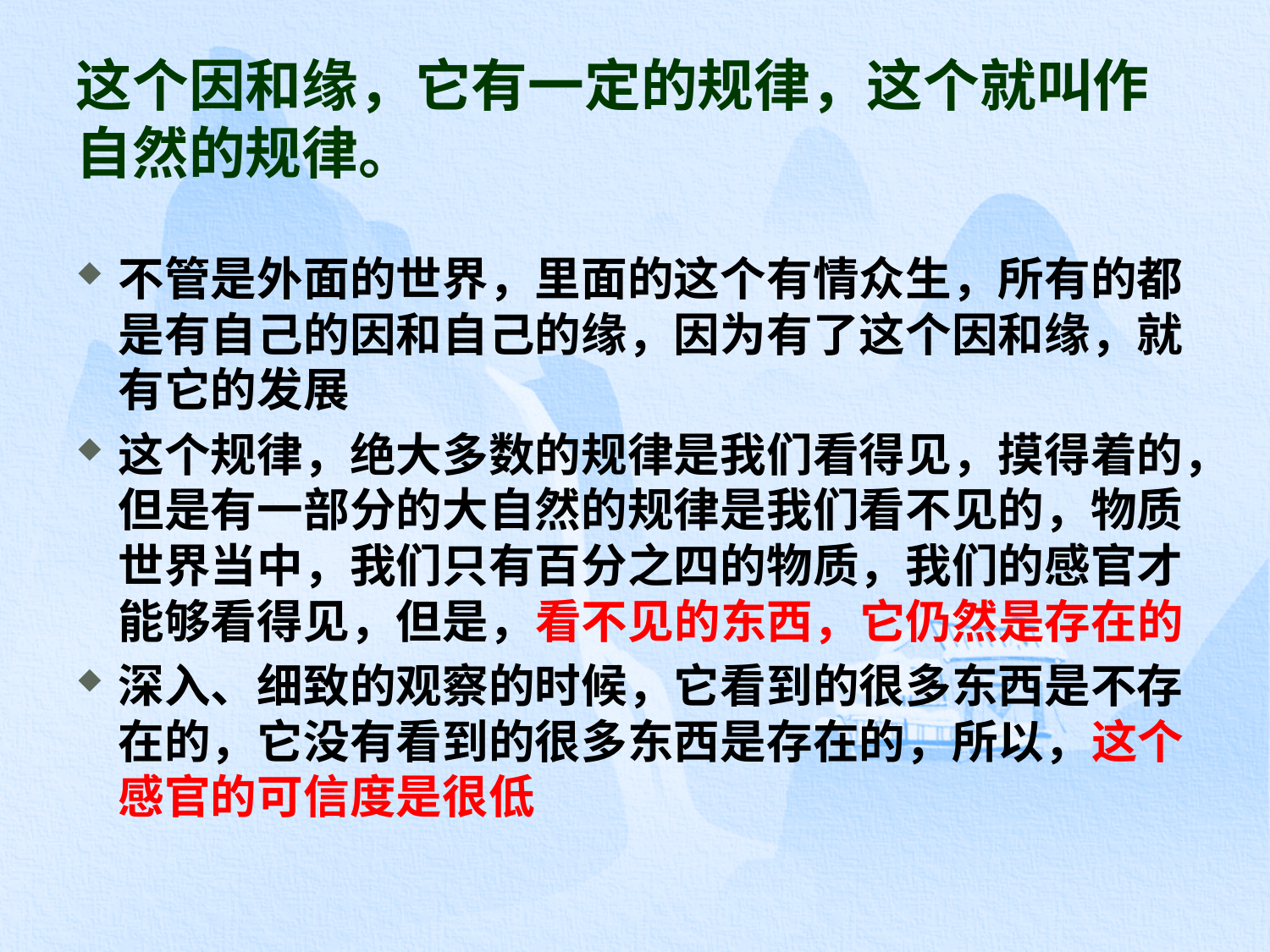

# 这个因和缘，它有一定的规律，这个就叫作自然的规律。
不管是外面的世界，里面的这个有情众生，所有的都是有自己的因和自己的缘，因为有了这个因和缘，就有它的发展
这个规律，绝大多数的规律是我们看得见，摸得着的，但是有一部分的大自然的规律是我们看不见的，物质世界当中，我们只有百分之四的物质，我们的感官才能够看得见，但是，看不见的东西，它仍然是存在的
深入、细致的观察的时候，它看到的很多东西是不存在的，它没有看到的很多东西是存在的，所以，这个感官的可信度是很低